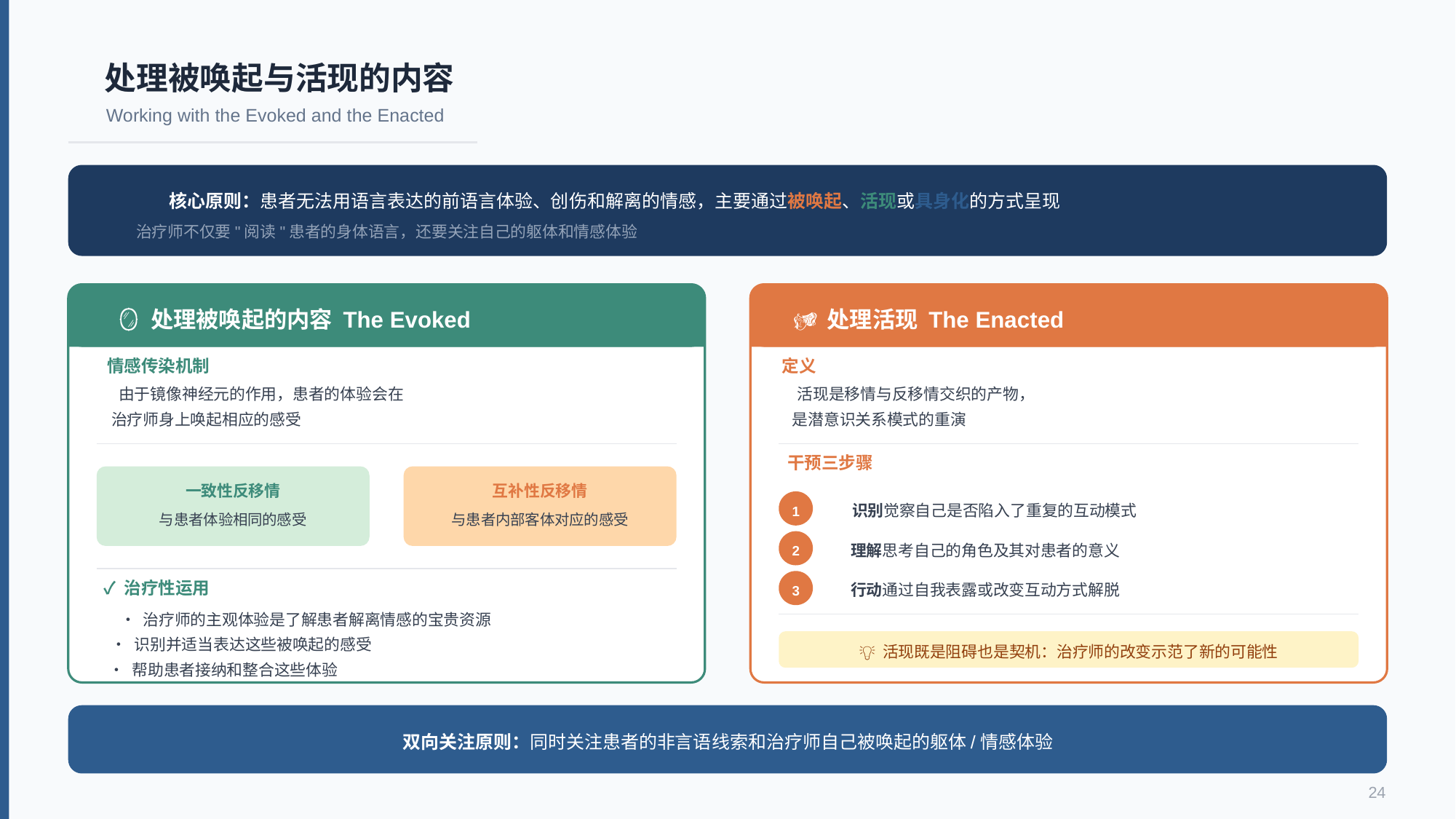

处理被唤起与活现的内容
Working with the Evoked and the Enacted

核心原则：患者无法用语言表达的前语言体验、创伤和解离的情感，主要通过被唤起、活现或具身化的方式呈现
治疗师不仅要"阅读"患者的身体语言，还要关注自己的躯体和情感体验

🪞 处理被唤起的内容 The Evoked

情感传染机制
由于镜像神经元的作用，患者的体验会在
治疗师身上唤起相应的感受

一致性反移情
互补性反移情
与患者体验相同的感受
与患者内部客体对应的感受

✓ 治疗性运用
• 治疗师的主观体验是了解患者解离情感的宝贵资源
• 识别并适当表达这些被唤起的感受
• 帮助患者接纳和整合这些体验

🎭 处理活现 The Enacted

定义
活现是移情与反移情交织的产物，
是潜意识关系模式的重演

干预三步骤

识别觉察自己是否陷入了重复的互动模式
1

理解思考自己的角色及其对患者的意义
2

行动通过自我表露或改变互动方式解脱
3

💡 活现既是阻碍也是契机：治疗师的改变示范了新的可能性

双向关注原则：同时关注患者的非言语线索和治疗师自己被唤起的躯体/情感体验
24